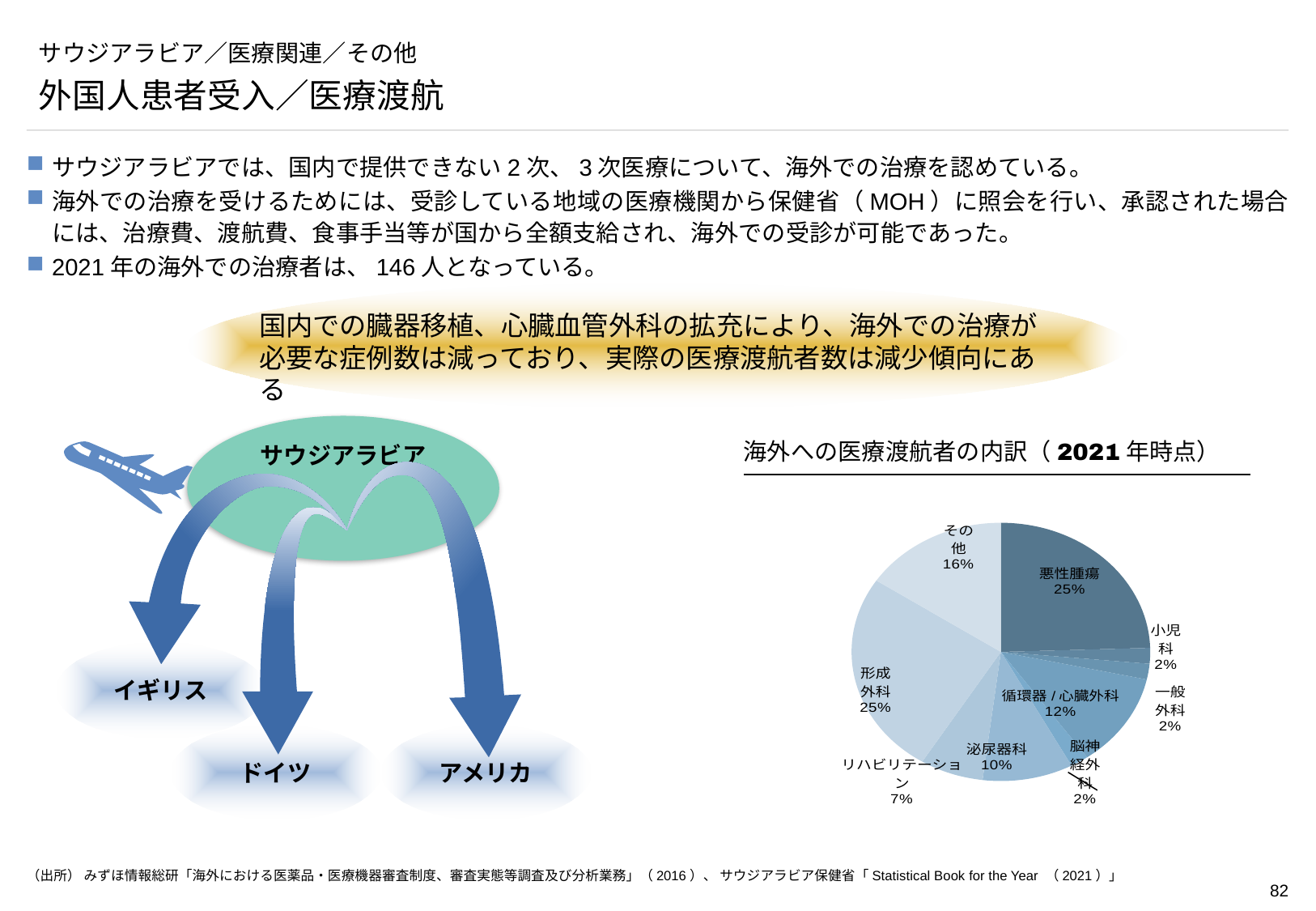

# サウジアラビア／医療関連／その他
外国人患者受入／医療渡航
サウジアラビアでは、国内で提供できない2次、3次医療について、海外での治療を認めている。
海外での治療を受けるためには、受診している地域の医療機関から保健省（MOH）に照会を行い、承認された場合には、治療費、渡航費、食事手当等が国から全額支給され、海外での受診が可能であった。
2021年の海外での治療者は、146人となっている。

国内での臓器移植、心臓血管外科の拡充により、海外での治療が必要な症例数は減っており、実際の医療渡航者数は減少傾向にある
サウジアラビア

海外への医療渡航者の内訳（2021年時点）

### Chart

| Category | 海外への医療渡航者の治療件数 |
|---|---|
| 悪性腫瘍 | 25.0 |
| 小児科 | 2.0 |
| 一般外科 | 2.0 |
| 循環器/心臓外科 | 12.0 |
| 脳神経外科 | 2.0 |
| 泌尿器科 | 10.0 |
| リハビリテーション | 7.0 |
| 形成外科 | 26.0 |
| その他 | 16.0 |
イギリス
ドイツ
アメリカ
（出所） みずほ情報総研「海外における医薬品・医療機器審査制度、審査実態等調査及び分析業務」（2016）、 サウジアラビア保健省「Statistical Book for the Year （2021）」